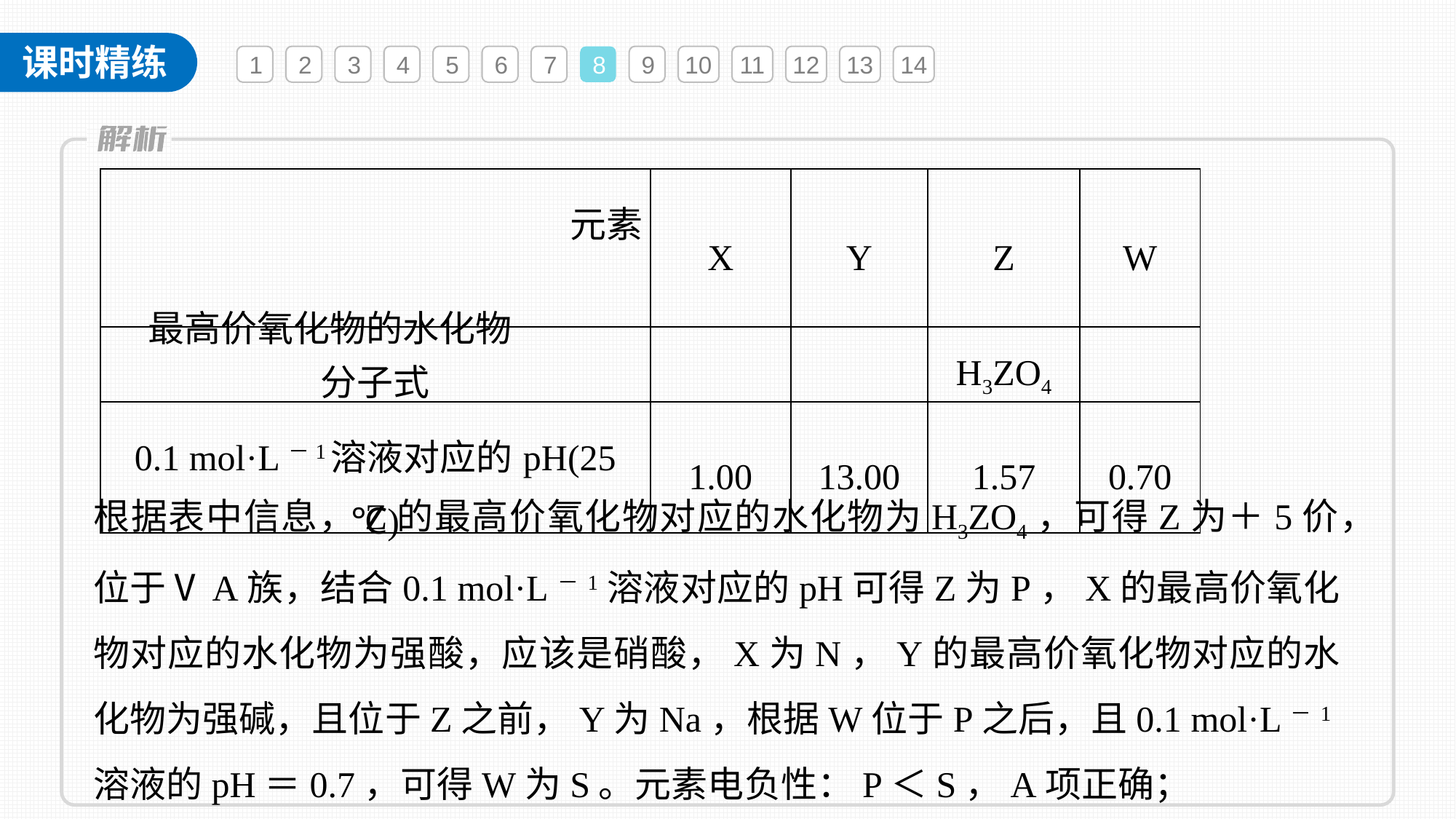

1
2
3
4
5
6
7
8
9
10
11
12
13
14

| 元素 最高价氧化物的水化物 | X | Y | Z | W |
| --- | --- | --- | --- | --- |
| 分子式 |  |  | H3ZO4 |  |
| 0.1 mol·L－1溶液对应的pH(25 ℃) | 1.00 | 13.00 | 1.57 | 0.70 |
根据表中信息，Z的最高价氧化物对应的水化物为H3ZO4，可得Z为＋5价，位于ⅤA族，结合0.1 mol·L－1溶液对应的pH可得Z为P，X的最高价氧化物对应的水化物为强酸，应该是硝酸，X为N，Y的最高价氧化物对应的水化物为强碱，且位于Z之前，Y为Na，根据W位于P之后，且0.1 mol·L－1溶液的pH＝0.7，可得W为S。元素电负性：P＜S，A项正确；